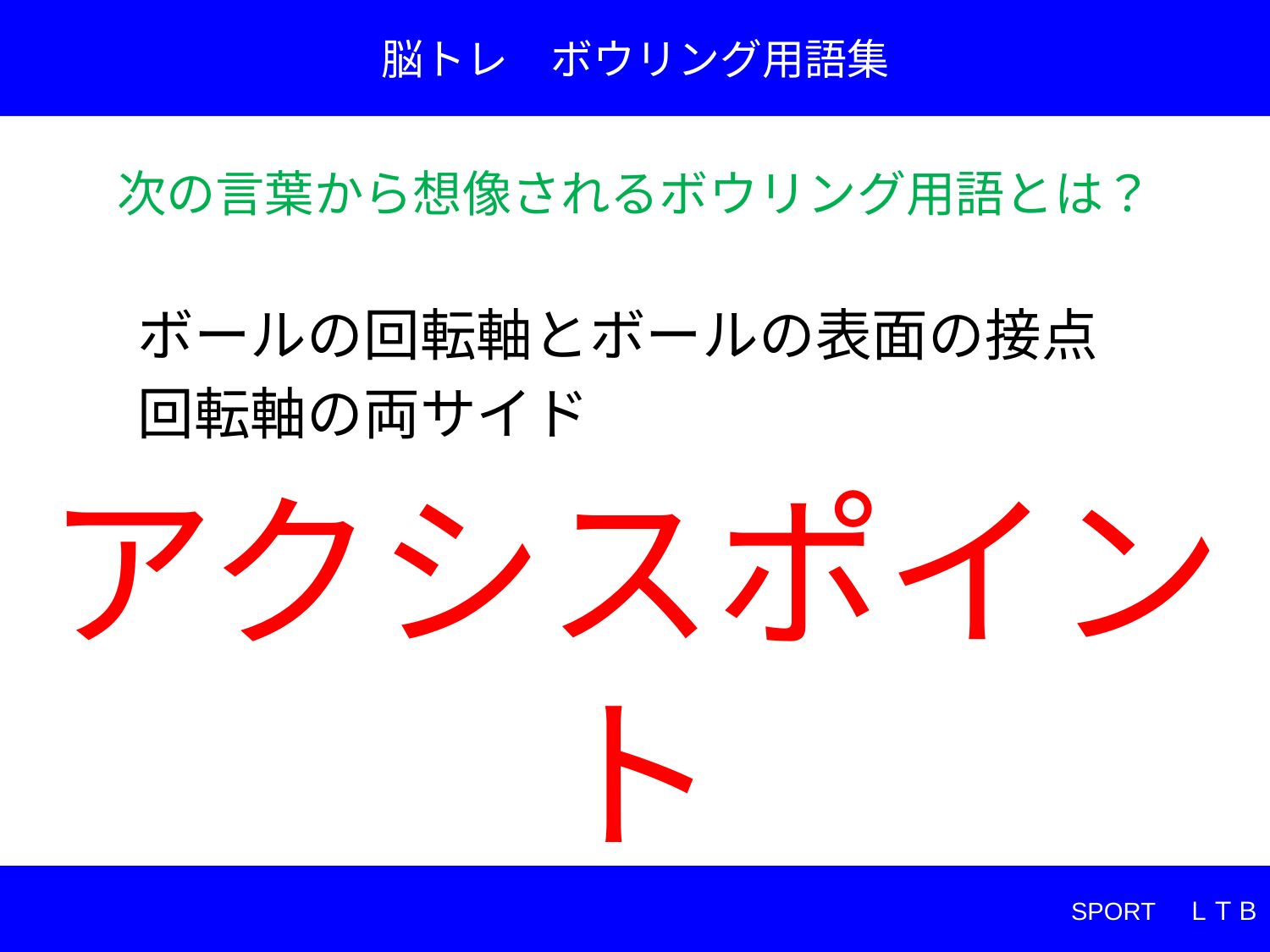

脳トレ　ボウリング用語集
次の言葉から想像されるボウリング用語とは？
ボールの回転軸とボールの表面の接点
回転軸の両サイド
# アクシスポイント
SPORT　ＬＴＢ